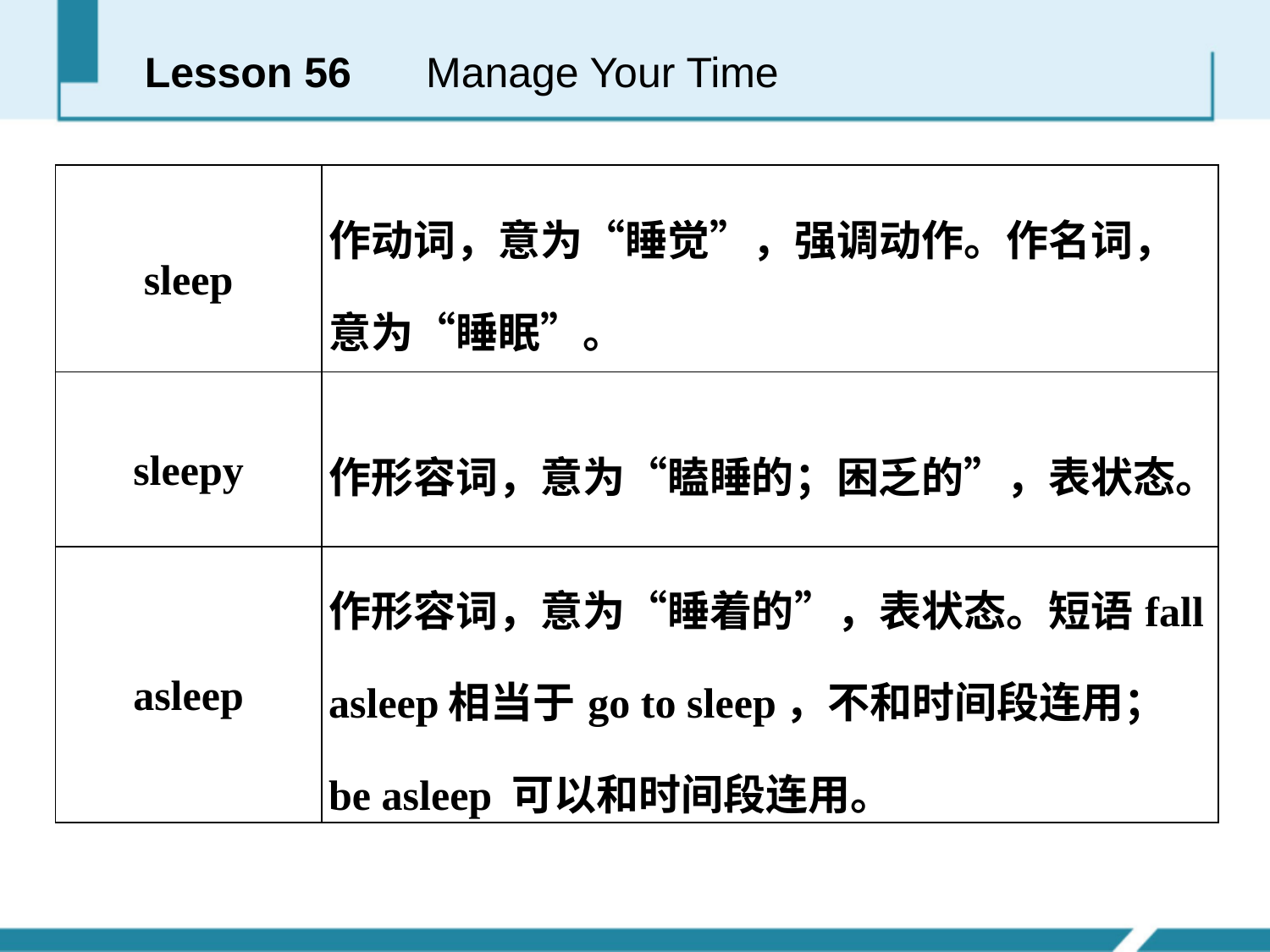

Lesson 56 　Manage Your Time
| sleep | 作动词，意为“睡觉”，强调动作。作名词，意为“睡眠”。 |
| --- | --- |
| sleepy | 作形容词，意为“瞌睡的；困乏的”，表状态。 |
| asleep | 作形容词，意为“睡着的”，表状态。短语fall asleep相当于go to sleep，不和时间段连用；be asleep 可以和时间段连用。 |